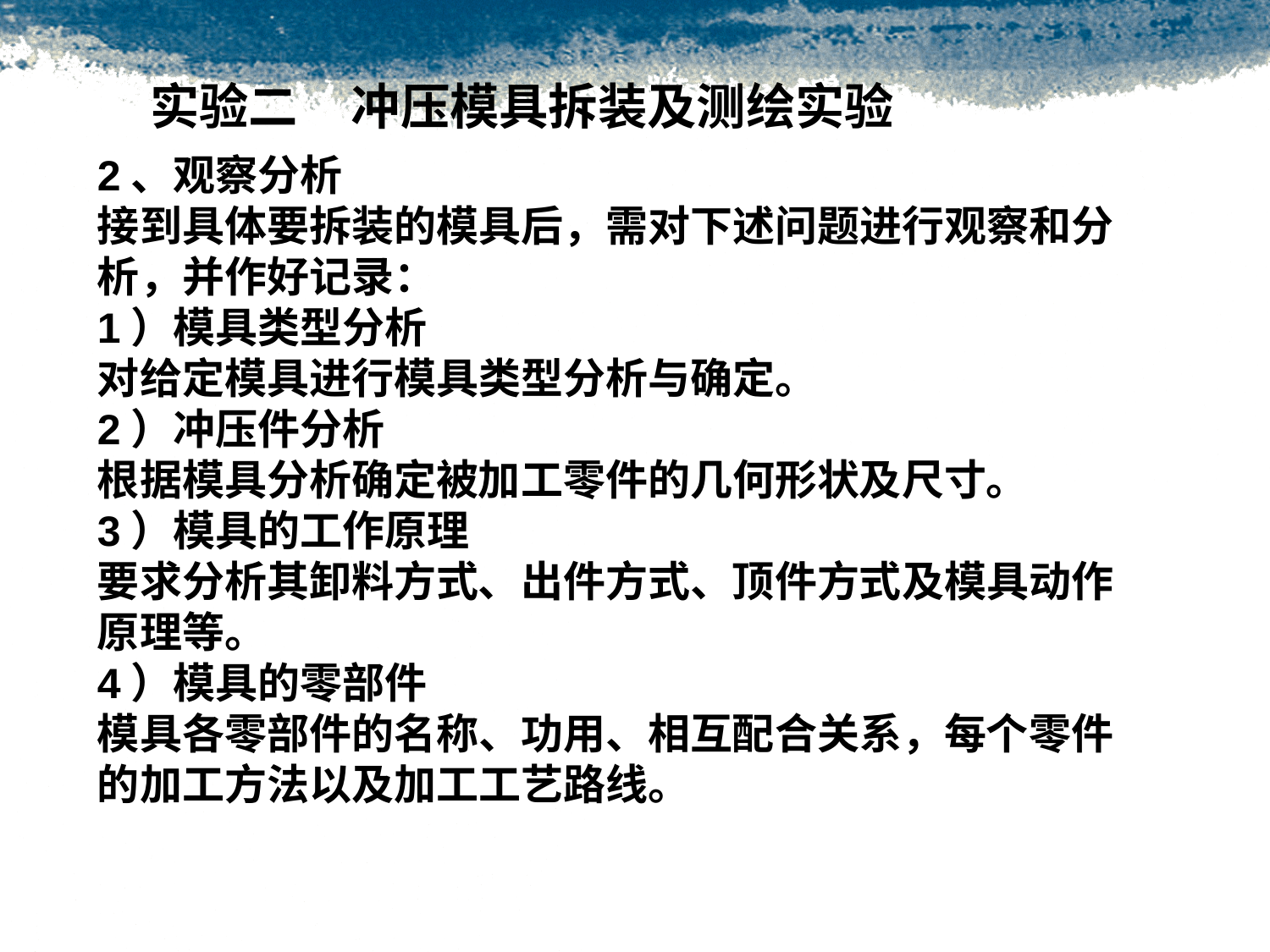

#
实验二	冲压模具拆装及测绘实验
2、观察分析   接到具体要拆装的模具后，需对下述问题进行观察和分析，并作好记录：
1）模具类型分析   对给定模具进行模具类型分析与确定。
2）冲压件分析根据模具分析确定被加工零件的几何形状及尺寸。
3）模具的工作原理   要求分析其卸料方式、出件方式、顶件方式及模具动作原理等。
4）模具的零部件模具各零部件的名称、功用、相互配合关系，每个零件的加工方法以及加工工艺路线。